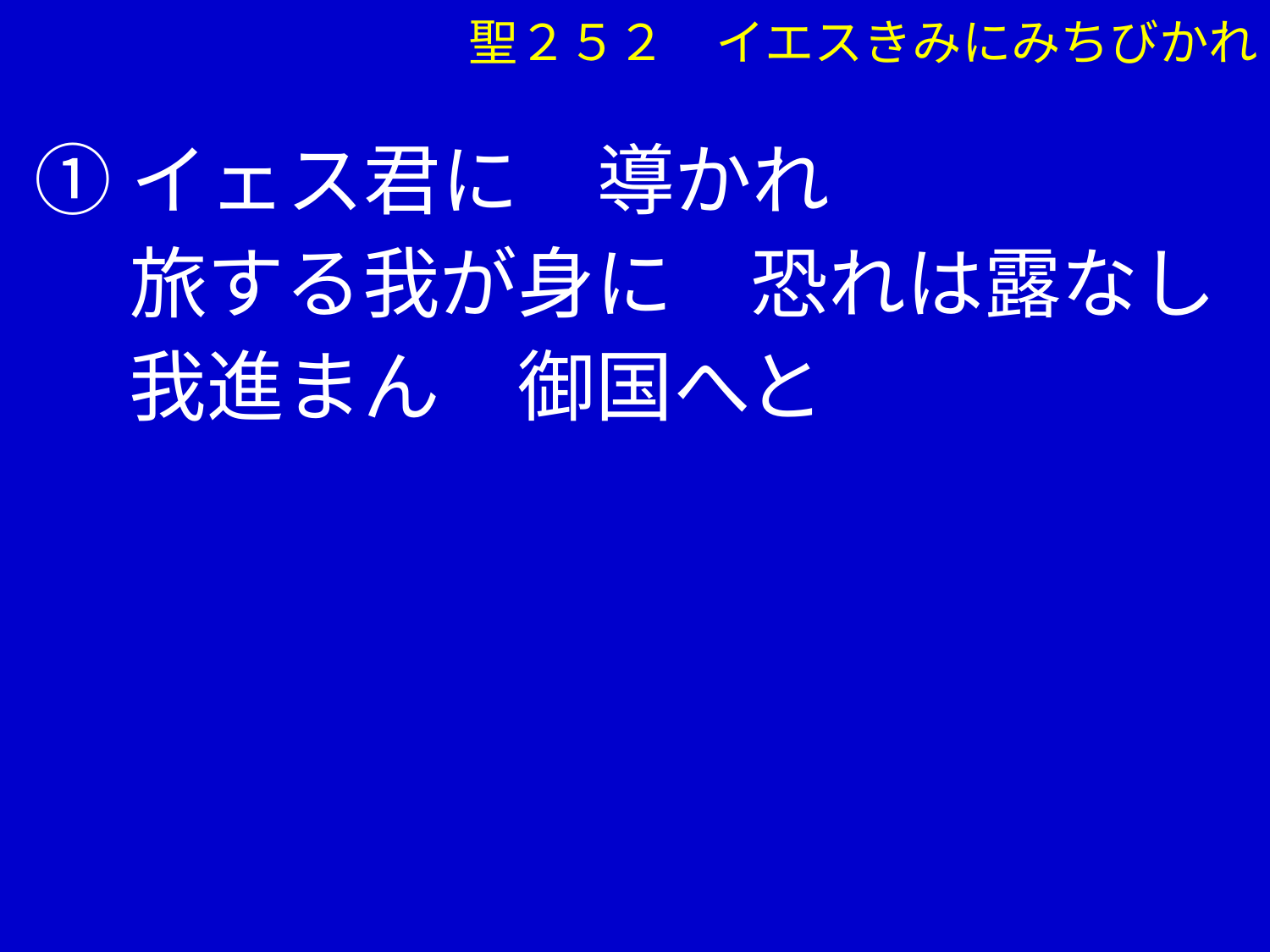

聖２５２　イエスきみにみちびかれ
①イェス君に　導かれ
　 旅する我が身に　恐れは露なし
　 我進まん　御国へと